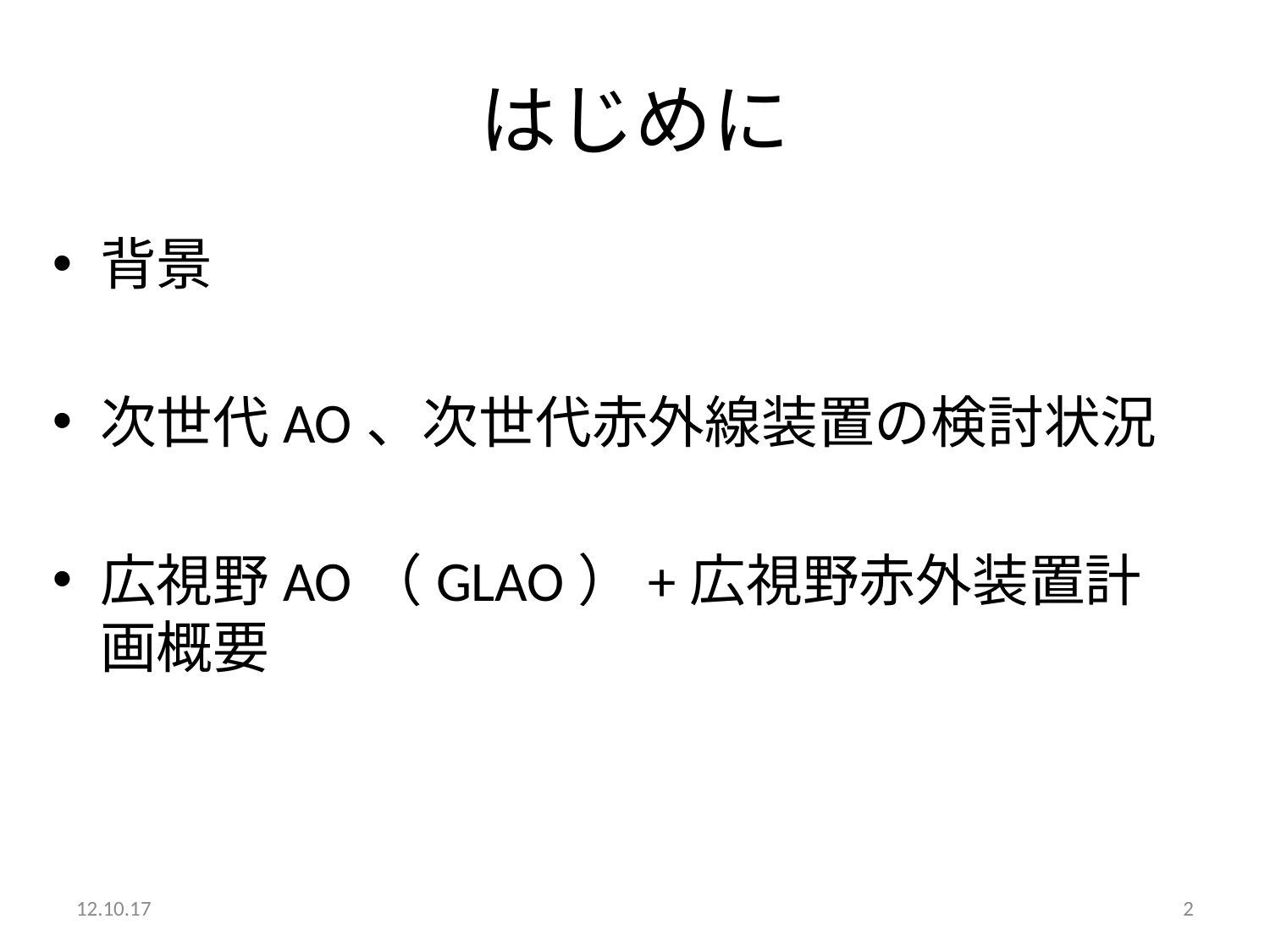

# はじめに
背景

次世代AO、次世代赤外線装置の検討状況

広視野AO（GLAO）+広視野赤外装置計画概要

12.10.17
2